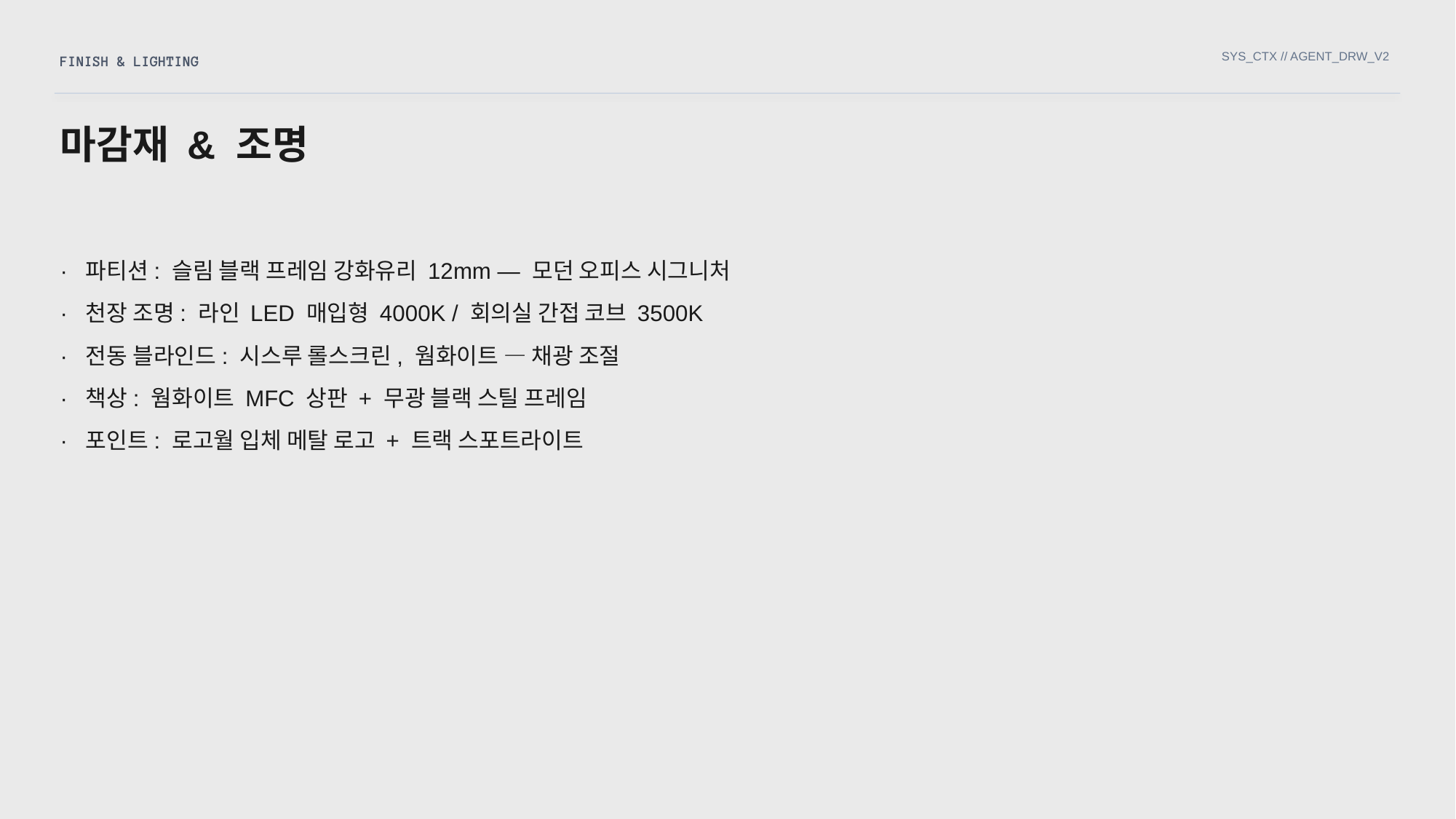

SYS_CTX // AGENT_DRW_V2
FINISH & LIGHTING

마감재 & 조명
·  파티션: 슬림 블랙 프레임 강화유리 12mm — 모던 오피스 시그니처
·  천장 조명: 라인 LED 매입형 4000K / 회의실 간접 코브 3500K
·  전동 블라인드: 시스루 롤스크린, 웜화이트 — 채광 조절
·  책상: 웜화이트 MFC 상판 + 무광 블랙 스틸 프레임
·  포인트: 로고월 입체 메탈 로고 + 트랙 스포트라이트